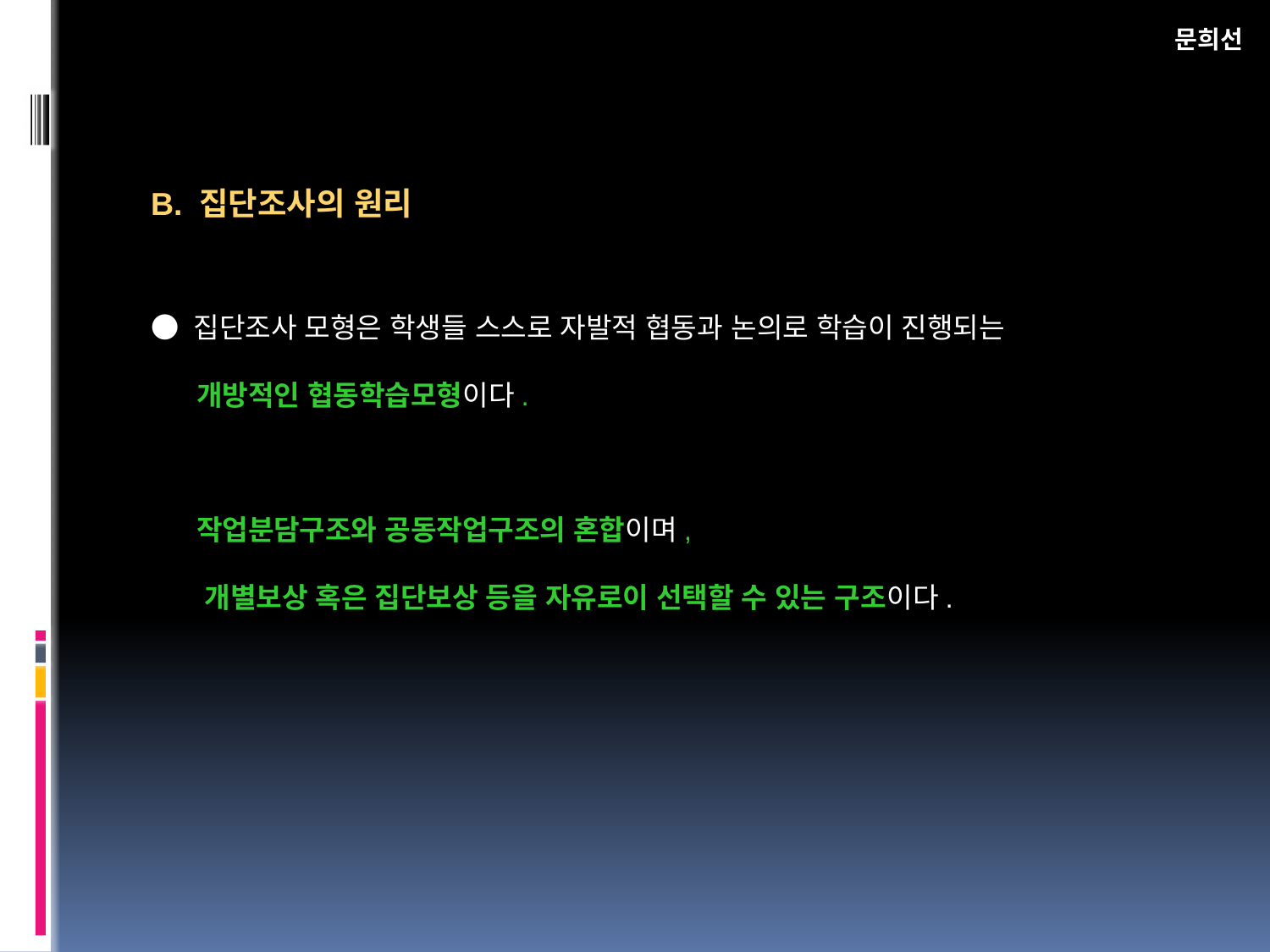

B. 집단조사의 원리

● 집단조사 모형은 학생들 스스로 자발적 협동과 논의로 학습이 진행되는

     개방적인 협동학습모형이다.

     작업분담구조와 공동작업구조의 혼합이며,

      개별보상 혹은 집단보상 등을 자유로이 선택할 수 있는 구조이다.
문희선